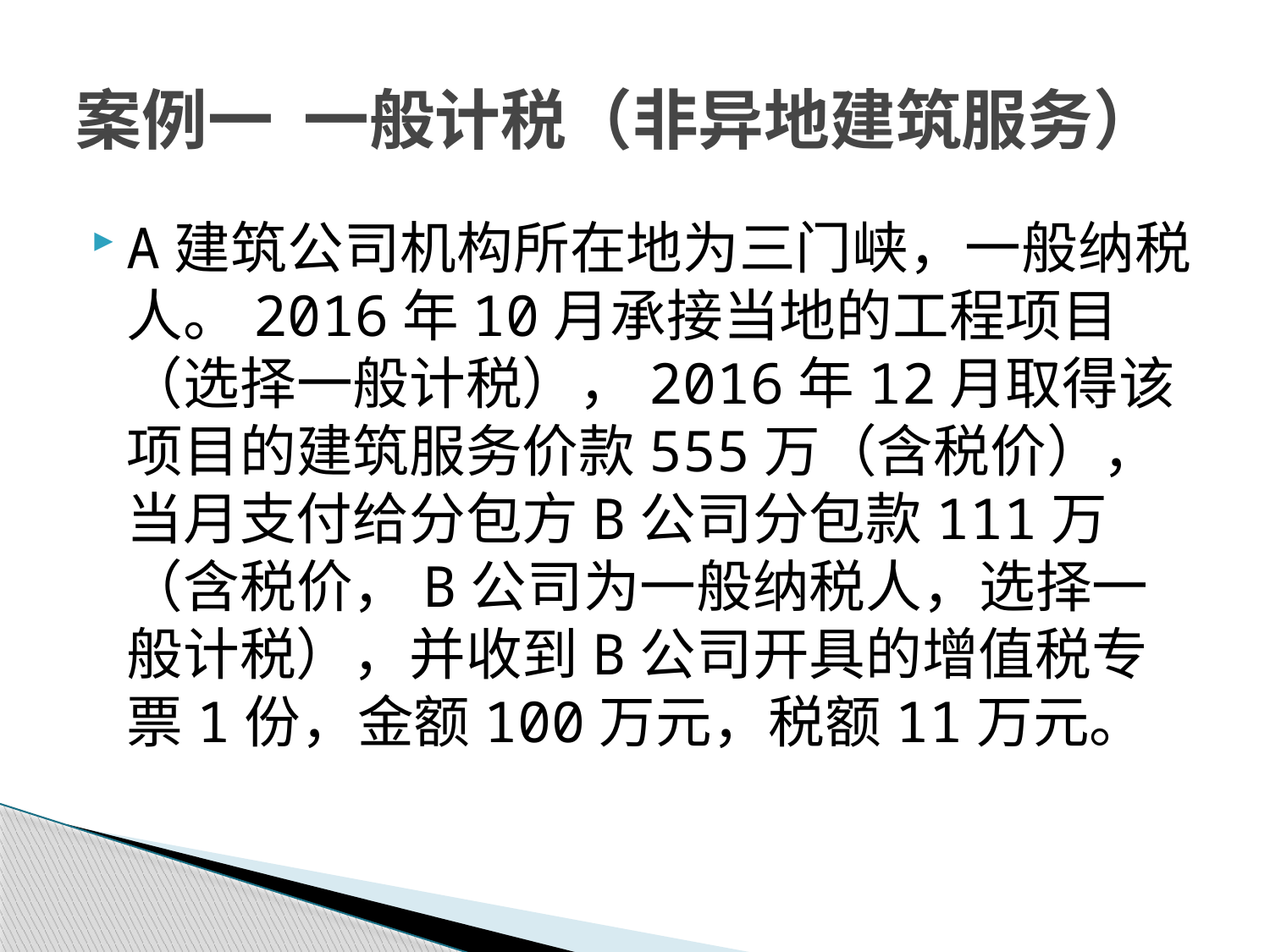

# 案例一  一般计税（非异地建筑服务）
A建筑公司机构所在地为三门峡，一般纳税人。2016年10月承接当地的工程项目（选择一般计税），2016年12月取得该项目的建筑服务价款555万（含税价），当月支付给分包方B公司分包款111万（含税价，B公司为一般纳税人，选择一般计税），并收到B公司开具的增值税专票1份，金额100万元，税额11万元。